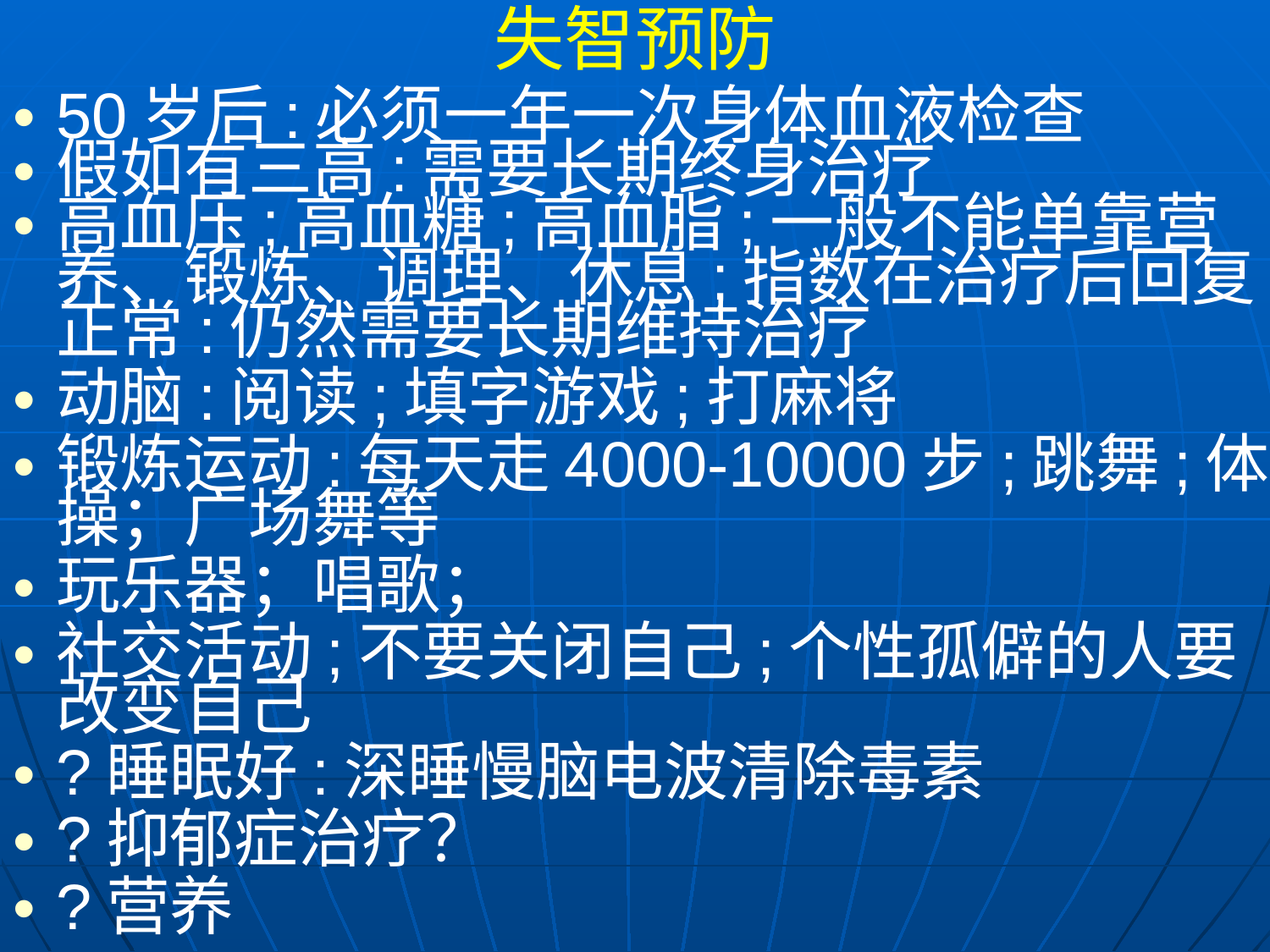

失智预防
50岁后:必须一年一次身体血液检查
假如有三高:需要长期终身治疗
高血压;高血糖;高血脂;一般不能单靠营养、锻炼、调理、休息;指数在治疗后回复正常:仍然需要长期维持治疗
动脑:阅读;填字游戏;打麻将
锻炼运动:每天走4000-10000步;跳舞;体操；广场舞等
玩乐器；唱歌；
社交活动;不要关闭自己;个性孤僻的人要改变自己
?睡眠好:深睡慢脑电波清除毒素
?抑郁症治疗？
?营养